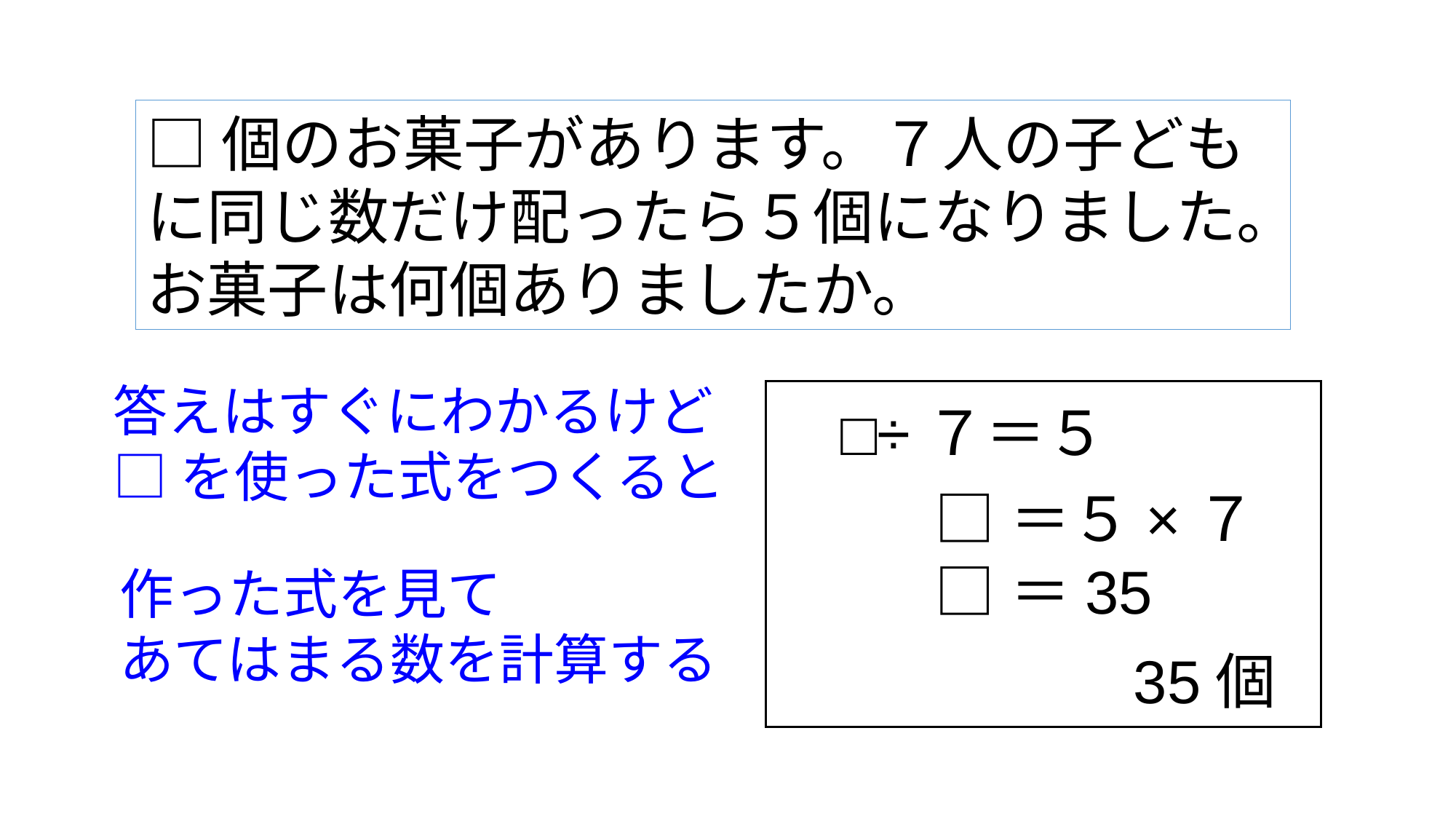

□個のお菓子があります。７人の子ども
に同じ数だけ配ったら５個になりました。
お菓子は何個ありましたか。
答えはすぐにわかるけど
□を使った式をつくると

□÷７＝５
□＝５×７
□＝35
作った式を見て
あてはまる数を計算する
35個